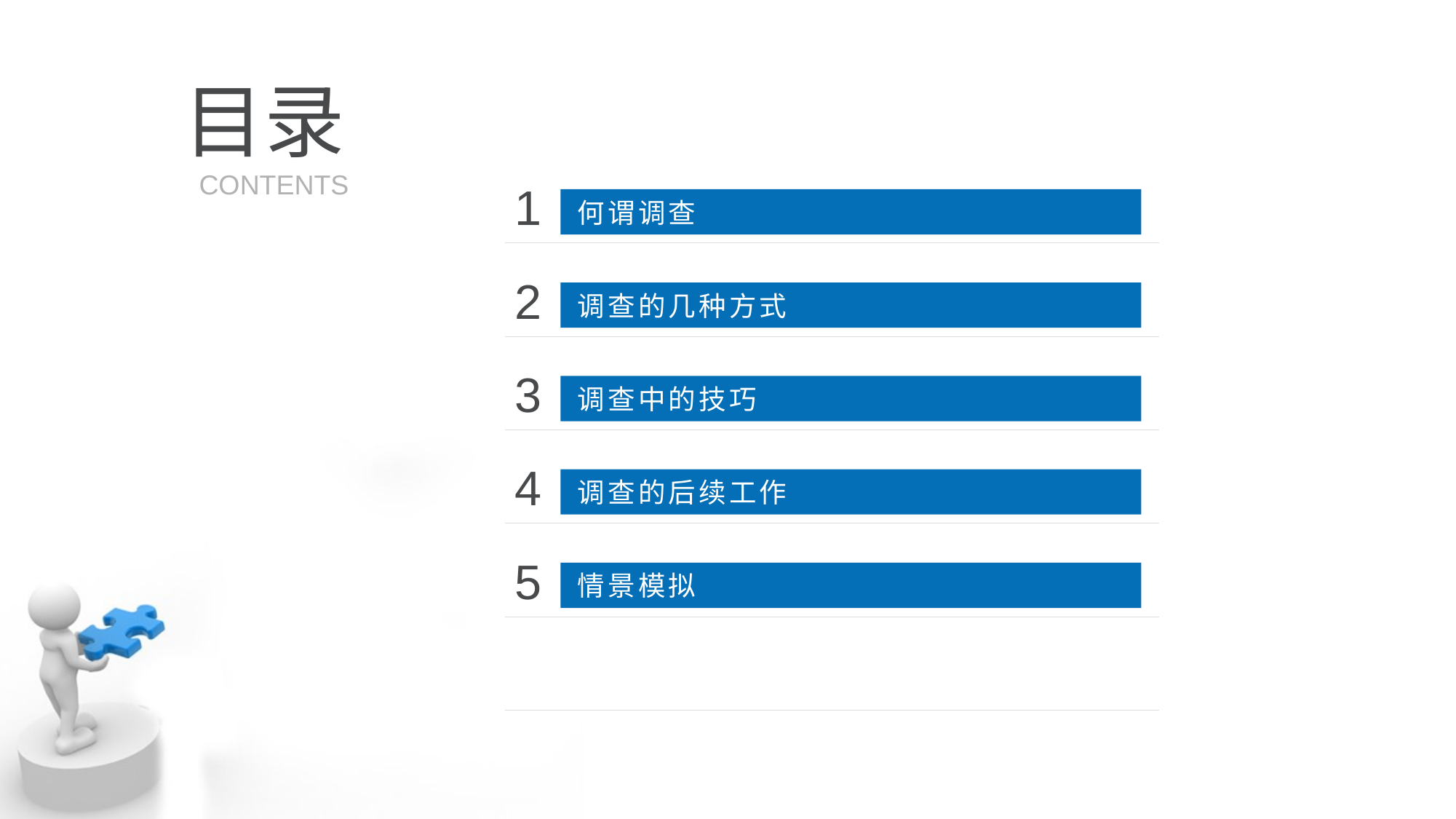

#
目录
 CONTENTS
1
何谓调查
2
调查的几种方式
3
调查中的技巧
4
调查的后续工作
5
情景模拟